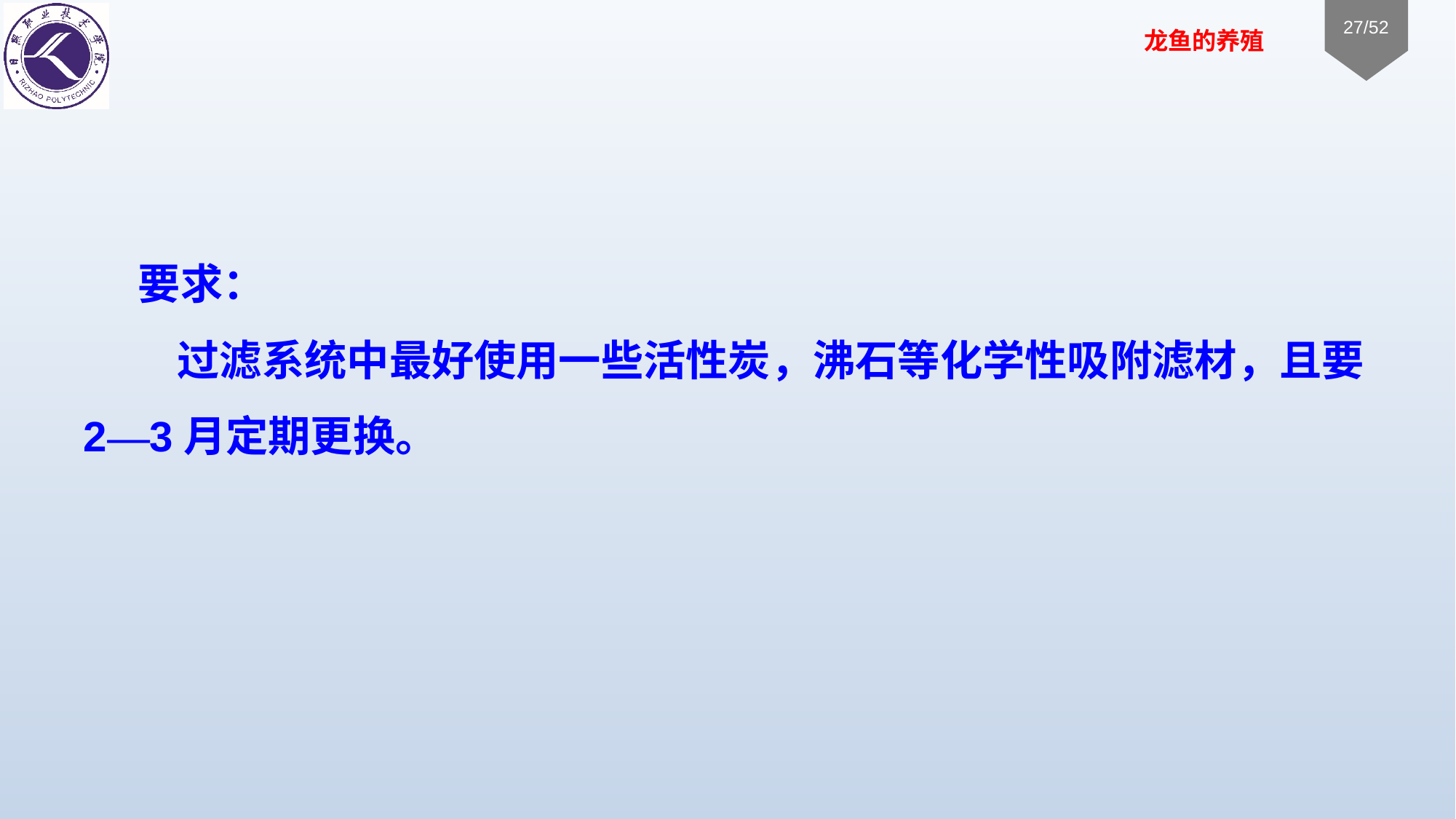

#
要求：
   过滤系统中最好使用一些活性炭，沸石等化学性吸附滤材，且要2—3月定期更换。